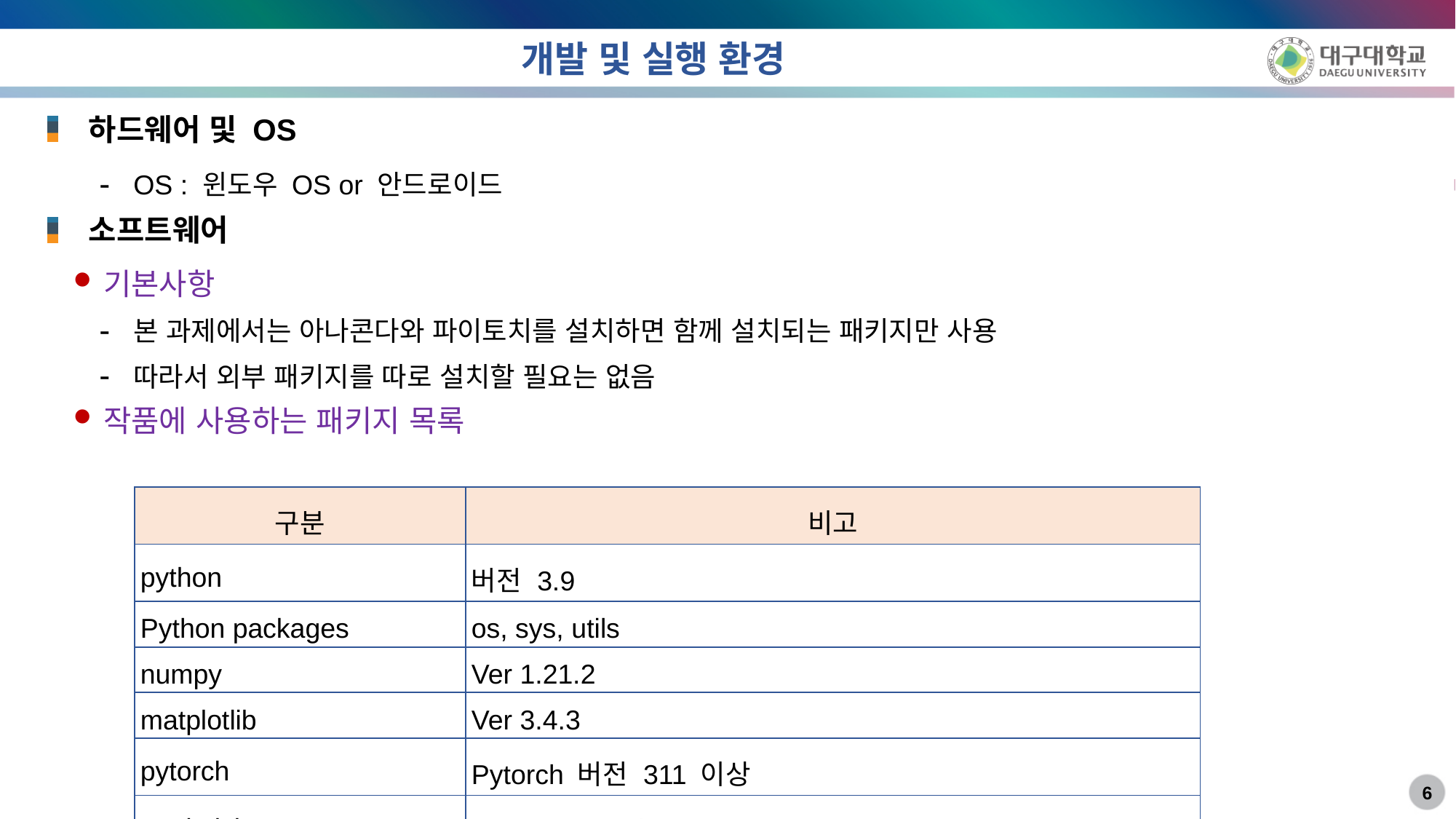

# 개발 및 실행 환경
하드웨어 및 OS
OS : 윈도우 OS or 안드로이드
소프트웨어
기본사항
본 과제에서는 아나콘다와 파이토치를 설치하면 함께 설치되는 패키지만 사용
따라서 외부 패키지를 따로 설치할 필요는 없음
작품에 사용하는 패키지 목록

| 구분 | 비고 |
| --- | --- |
| python | 버전 3.9 |
| Python packages | os, sys, utils |
| numpy | Ver 1.21.2 |
| matplotlib | Ver 3.4.3 |
| pytorch | Pytorch 버전 311 이상 |
| torchvision | Torchvision 버전 0.11 |